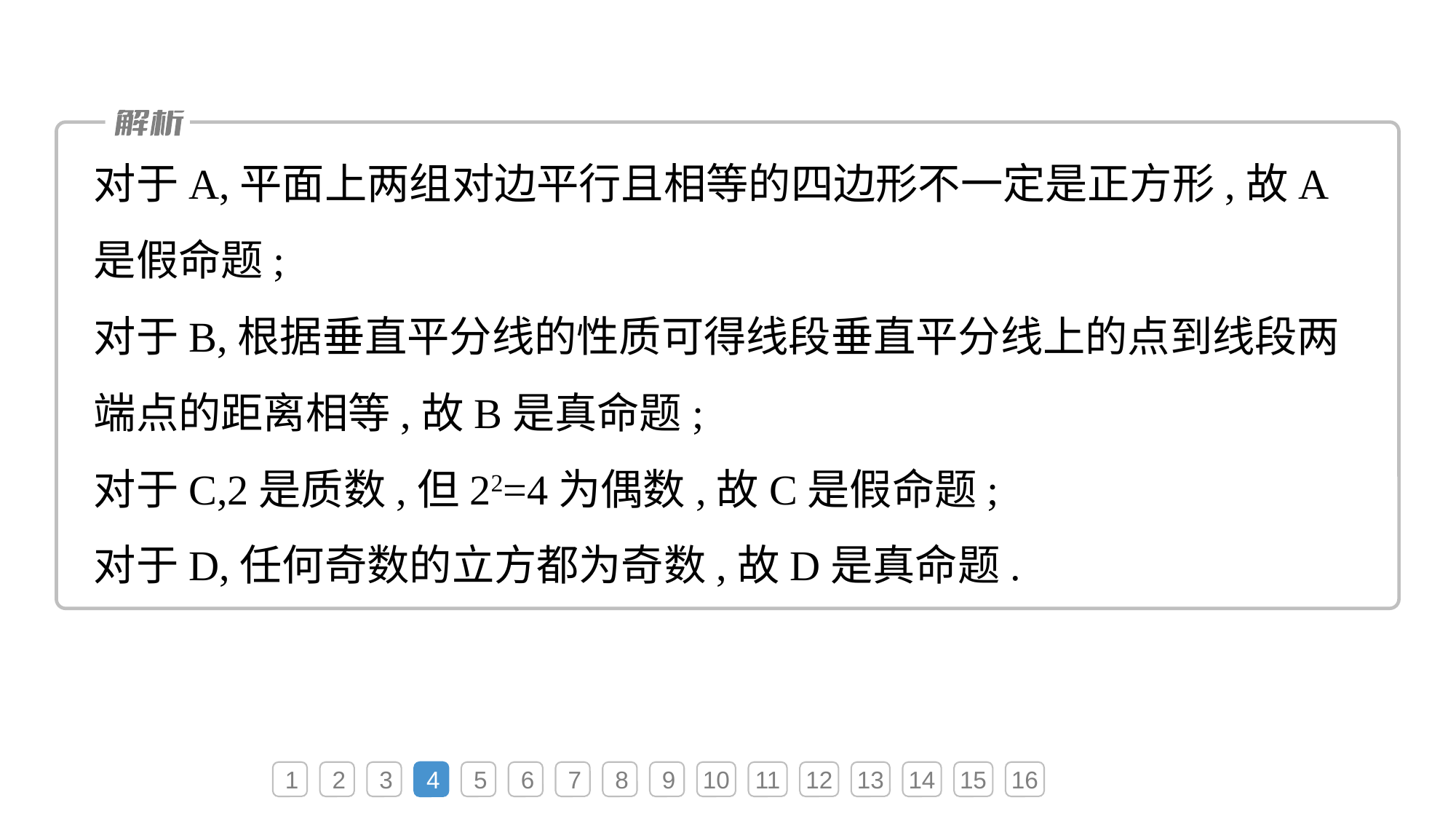

对于A,平面上两组对边平行且相等的四边形不一定是正方形,故A是假命题;
对于B,根据垂直平分线的性质可得线段垂直平分线上的点到线段两端点的距离相等,故B是真命题;
对于C,2是质数,但22=4为偶数,故C是假命题;
对于D,任何奇数的立方都为奇数,故D是真命题.
1
2
3
4
5
6
7
8
9
10
11
12
13
14
15
16